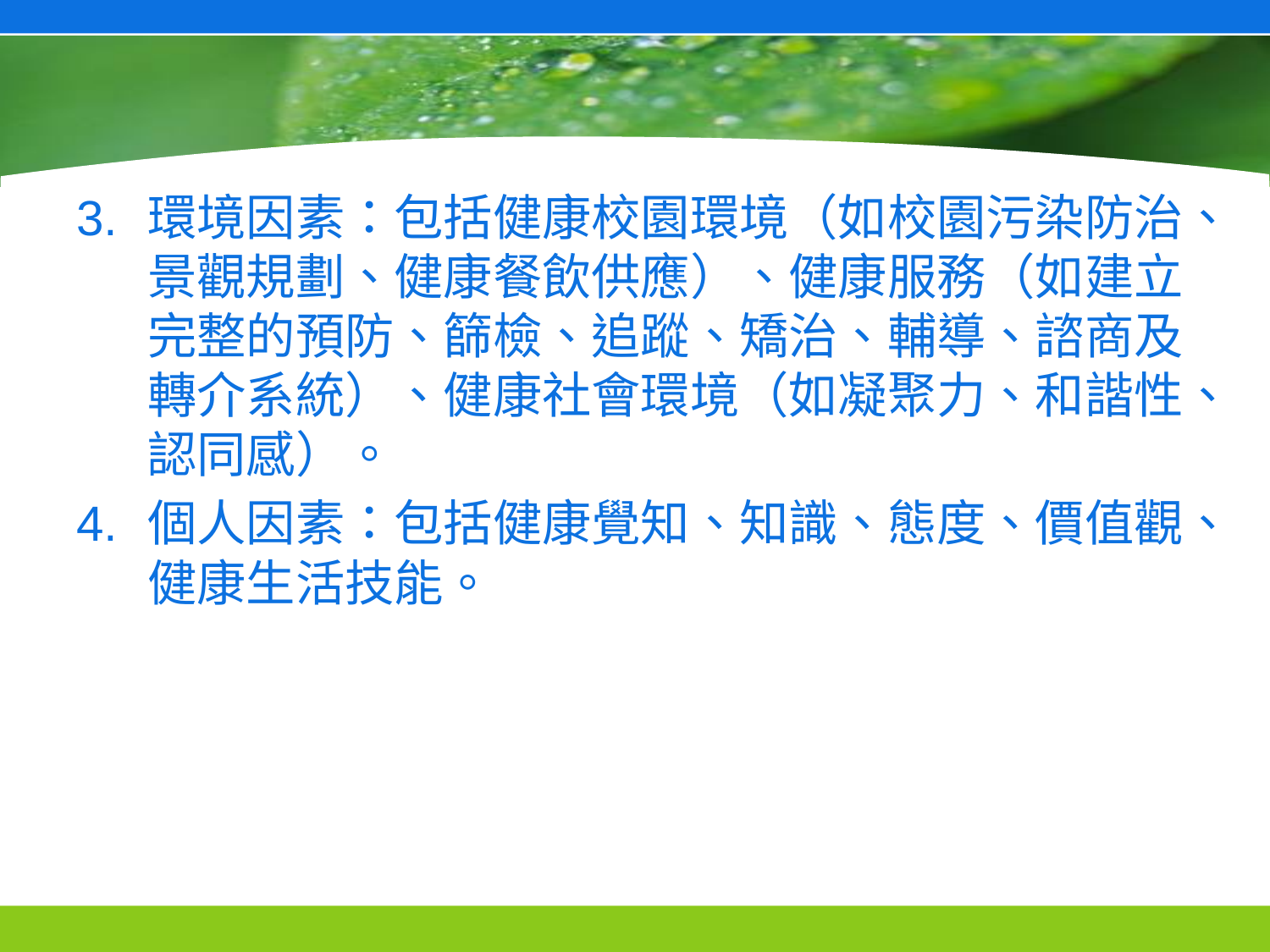

#
環境因素：包括健康校園環境（如校園污染防治、景觀規劃、健康餐飲供應）、健康服務（如建立完整的預防、篩檢、追蹤、矯治、輔導、諮商及轉介系統）、健康社會環境（如凝聚力、和諧性、認同感）。
個人因素：包括健康覺知、知識、態度、價值觀、健康生活技能。